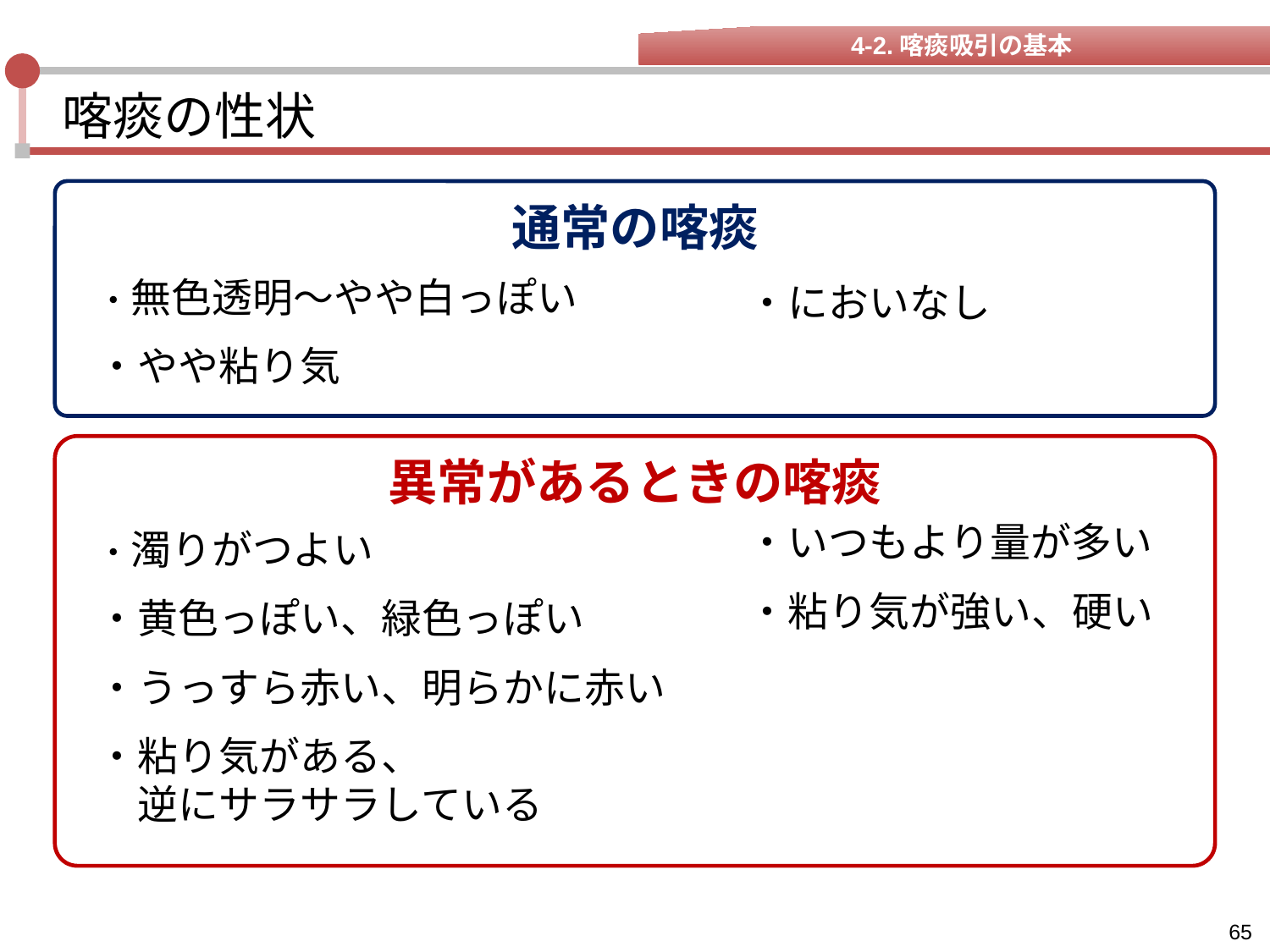

4-2.喀痰吸引の基本
# 喀痰の性状
通常の喀痰

・無色透明～やや白っぽい
・やや粘り気
・においなし
異常があるときの喀痰

・いつもより量が多い
・粘り気が強い、硬い

・濁りがつよい
・黄色っぽい、緑色っぽい
・うっすら赤い、明らかに赤い
・粘り気がある、
　逆にサラサラしている
65